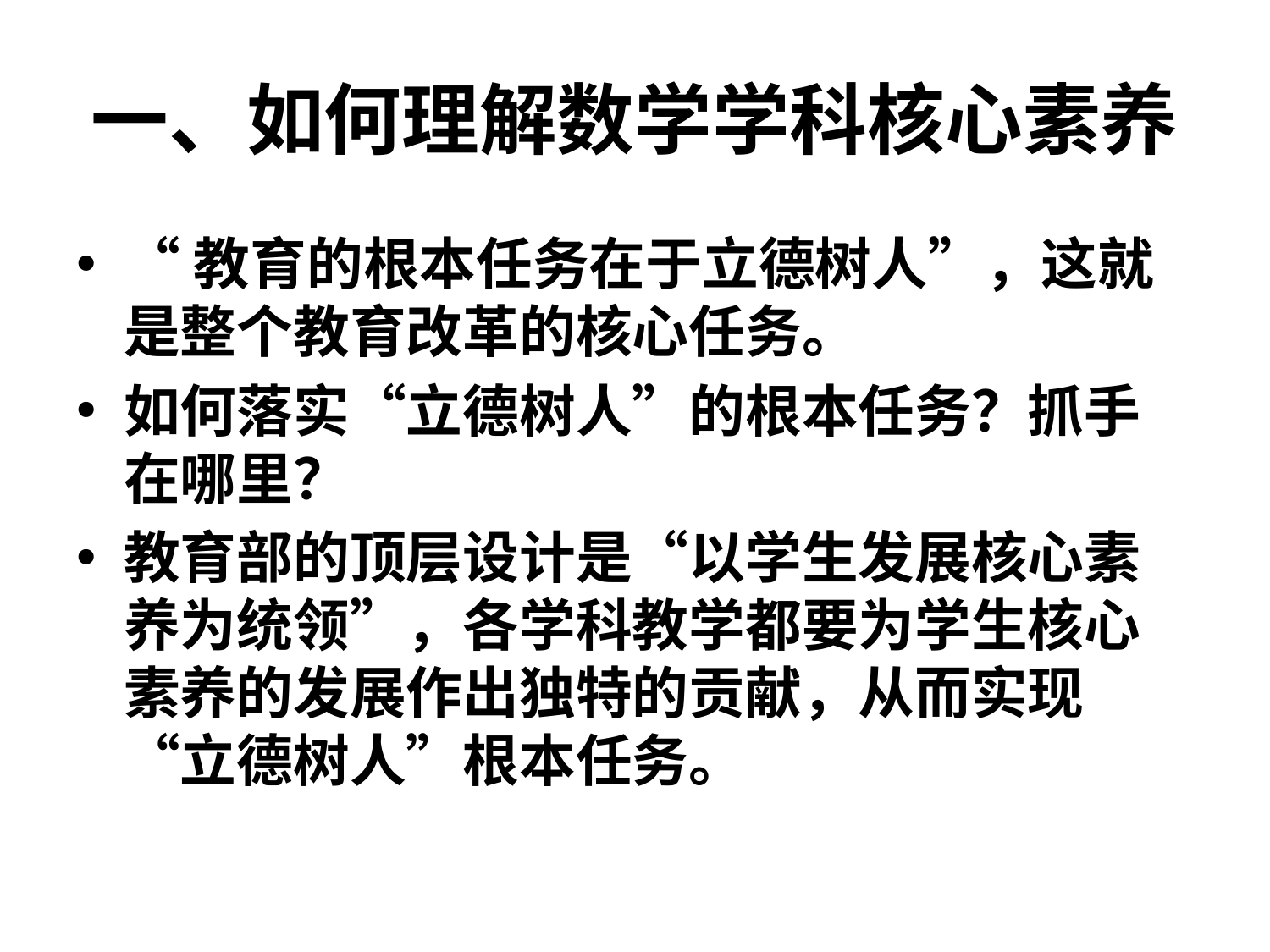

# 一、如何理解数学学科核心素养
“教育的根本任务在于立德树人”，这就是整个教育改革的核心任务。
如何落实“立德树人”的根本任务？抓手在哪里？
教育部的顶层设计是“以学生发展核心素养为统领”，各学科教学都要为学生核心素养的发展作出独特的贡献，从而实现“立德树人”根本任务。